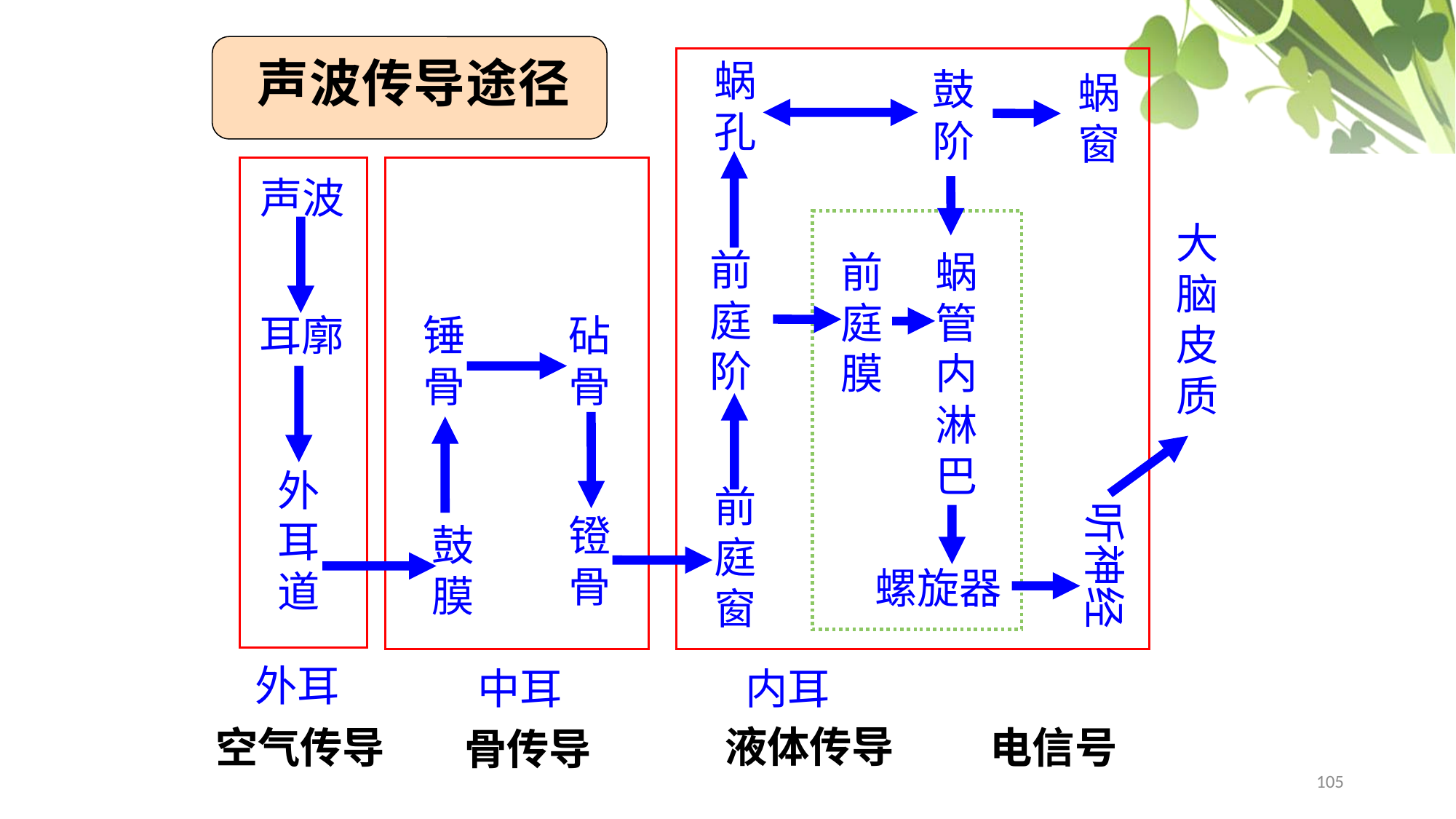

声波传导途径

蜗孔
前庭阶
前庭窗
鼓阶
蜗窗

声波

耳廓

外耳道

大脑皮质
前庭膜
蜗管内淋巴
锤骨

鼓膜
砧骨

镫骨

听神经

螺旋器

外耳
中耳
内耳
液体传导
空气传导
电信号
骨传导
105